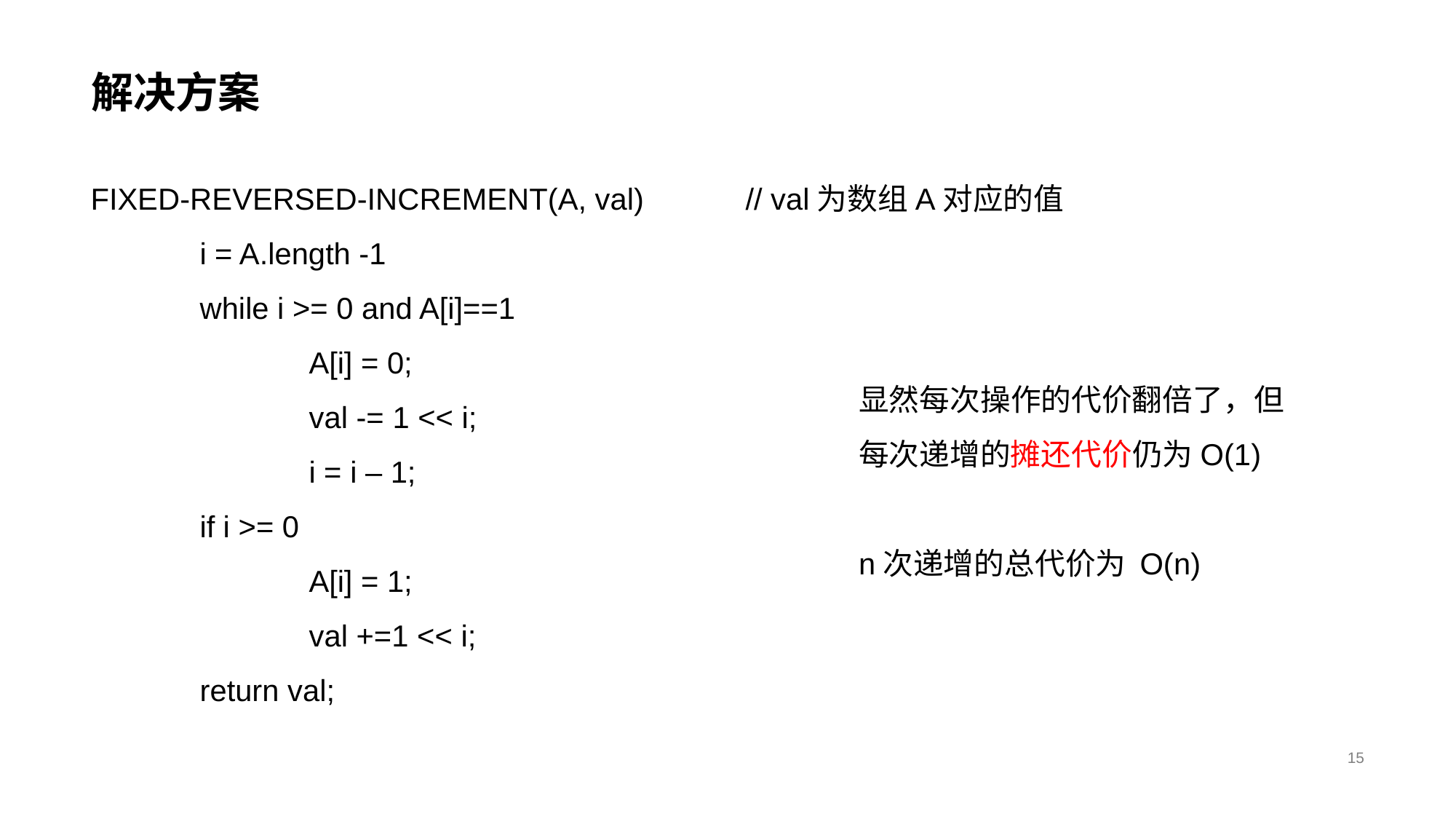

# 解决方案
FIXED-REVERSED-INCREMENT(A, val)  	// val为数组A对应的值
	i = A.length -1
	while i >= 0 and A[i]==1
		A[i] = 0;
		val -= 1 << i;
		i = i – 1;
	if i >= 0
		A[i] = 1;
		val +=1 << i;
	return val;
显然每次操作的代价翻倍了，但每次递增的摊还代价仍为O(1)

n次递增的总代价为 O(n)
15